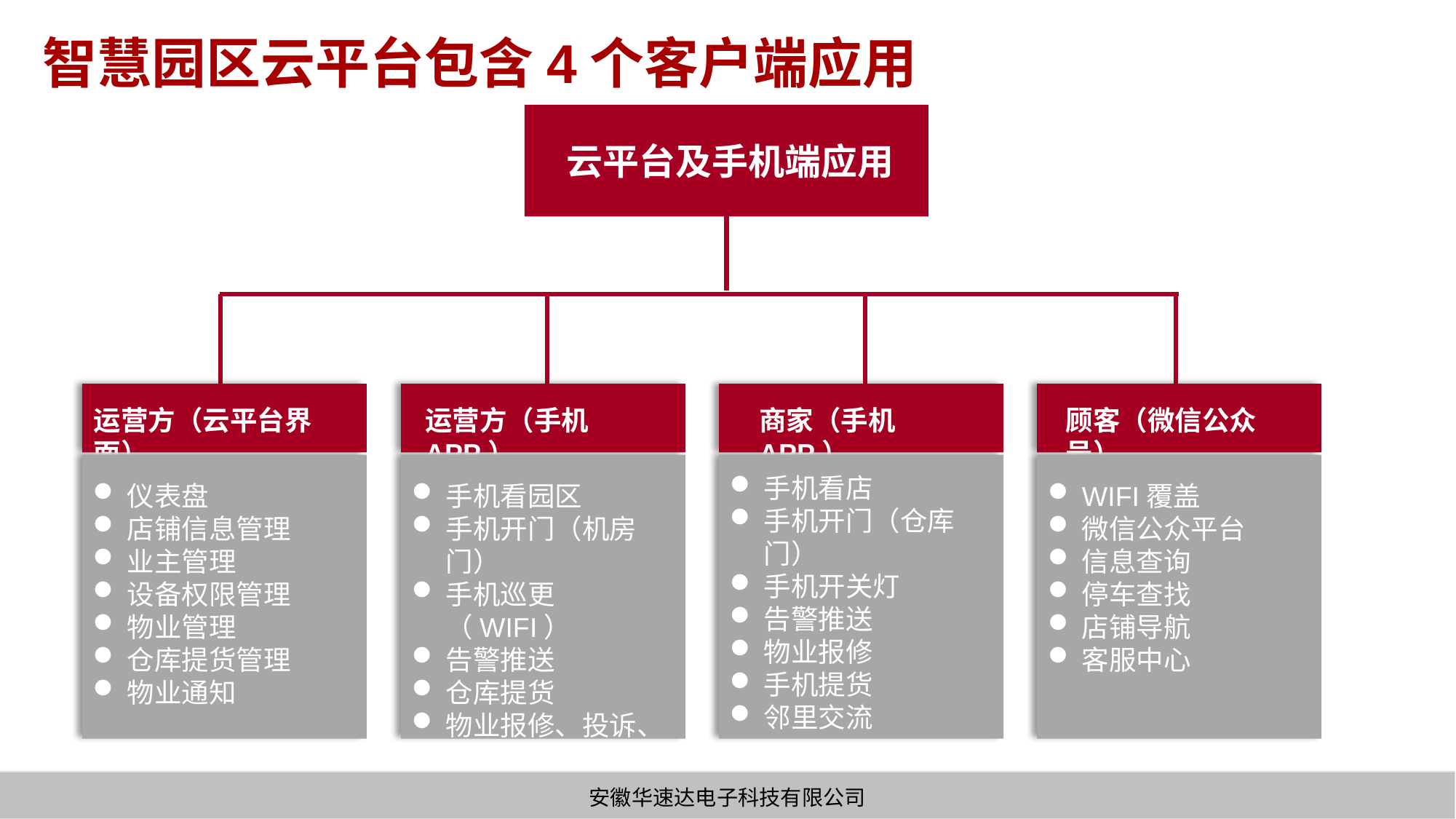

智慧园区云平台包含4个客户端应用

云平台及手机端应用

运营方（云平台界面）

仪表盘
店铺信息管理
业主管理
设备权限管理
物业管理
仓库提货管理
物业通知

运营方（手机APP）

手机看园区
手机开门（机房门）
手机巡更（WIFI）
告警推送
仓库提货
物业报修、投诉、通知、数据统计

商家（手机APP）

手机看店
手机开门（仓库门）
手机开关灯
告警推送
物业报修
手机提货
邻里交流

顾客（微信公众号）

WIFI覆盖
微信公众平台
信息查询
停车查找
店铺导航
客服中心

安徽华速达电子科技有限公司